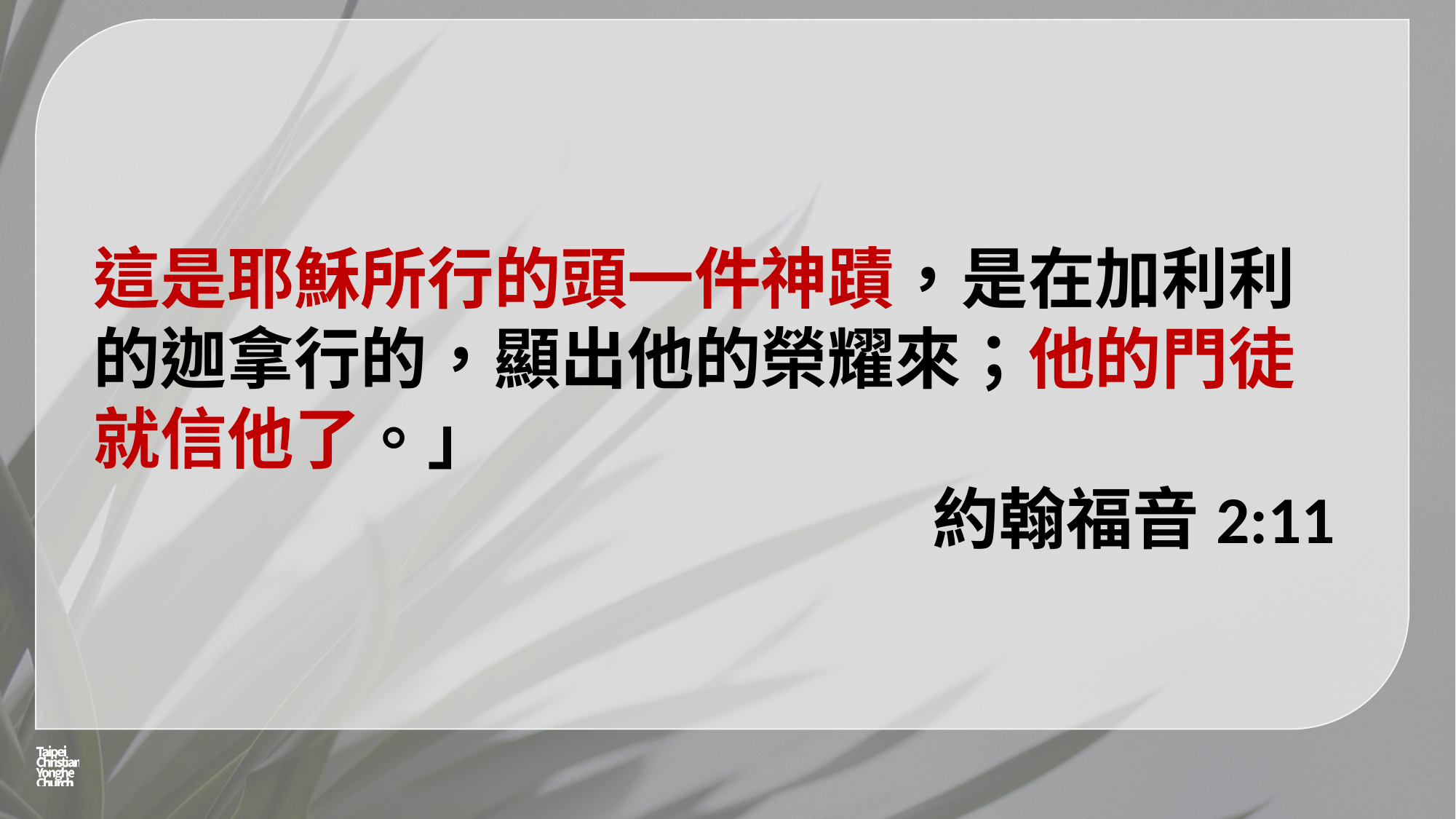

這是耶穌所行的頭一件神蹟，是在加利利的迦拿行的，顯出他的榮耀來；他的門徒就信他了。」
約翰福音2:11